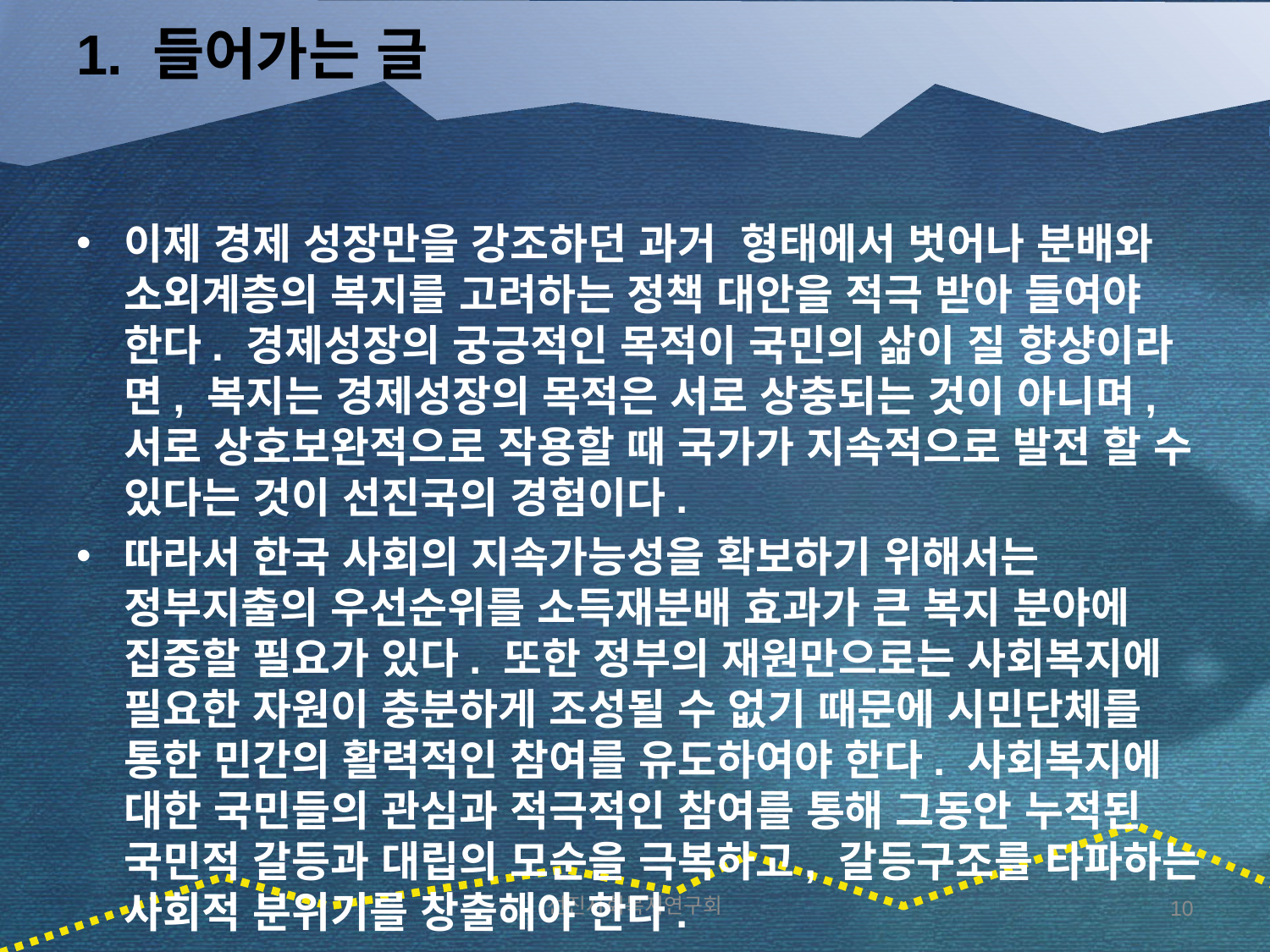

# 1. 들어가는 글

이제 경제 성장만을 강조하던 과거  형태에서 벗어나 분배와 소외계층의 복지를 고려하는 정책 대안을 적극 받아 들여야 한다. 경제성장의 궁긍적인 목적이 국민의 삶이 질 향샹이라면, 복지는 경제성장의 목적은 서로 상충되는 것이 아니며, 서로 상호보완적으로 작용할 때 국가가 지속적으로 발전 할 수 있다는 것이 선진국의 경험이다.
따라서 한국 사회의 지속가능성을 확보하기 위해서는 정부지출의 우선순위를 소득재분배 효과가 큰 복지 분야에 집중할 필요가 있다. 또한 정부의 재원만으로는 사회복지에 필요한 자원이 충분하게 조성될 수 없기 때문에 시민단체를 통한 민간의 활력적인 참여를 유도하여야 한다. 사회복지에 대한 국민들의 관심과 적극적인 참여를 통해 그동안 누적된 국민적 갈등과 대립의 모순을 극복하고, 갈등구조를 타파하는 사회적 분위기를 창출해야 한다.

선진사회복지연구회
10